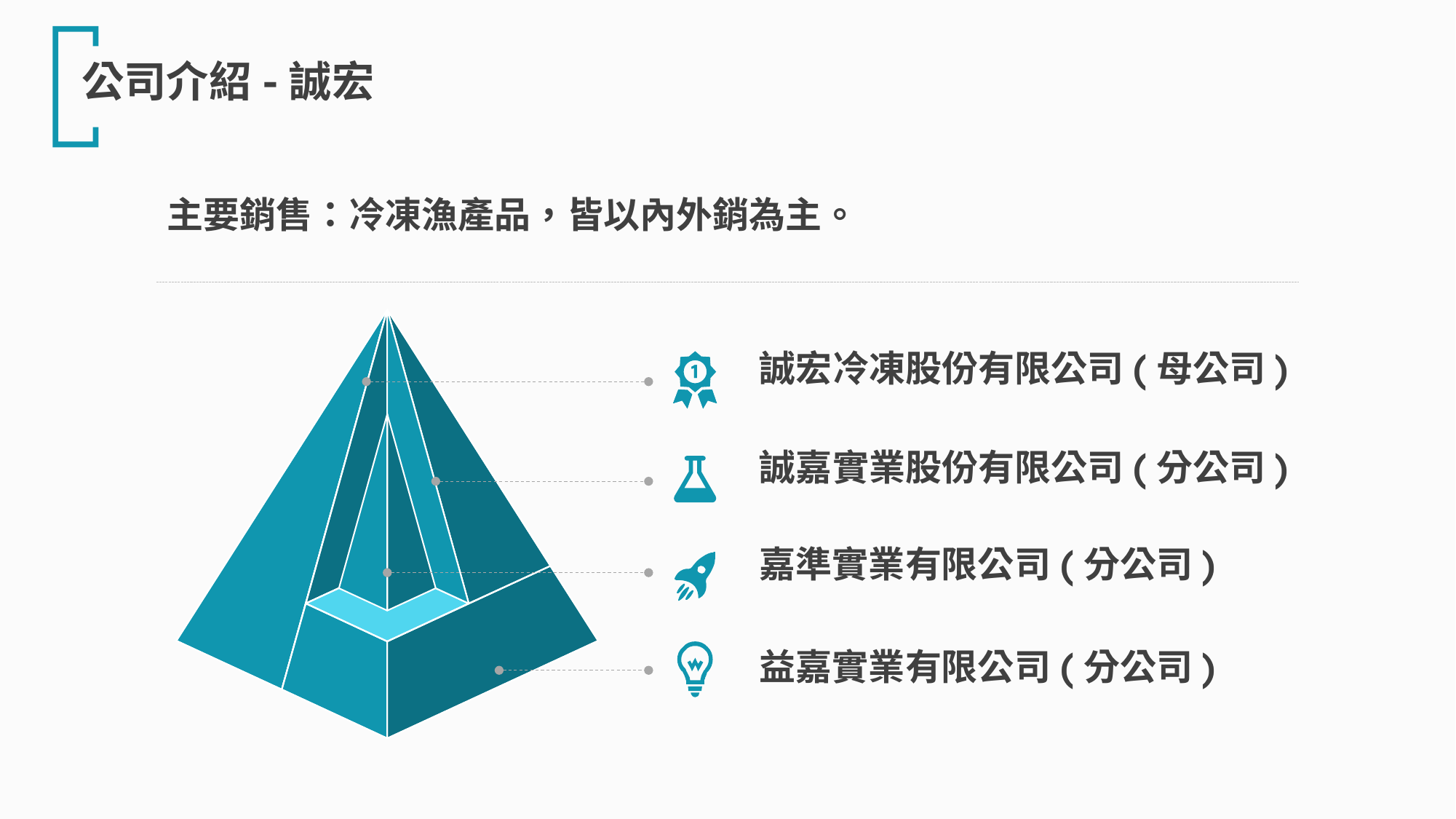

公司介紹-誠宏
主要銷售：冷凍漁產品，皆以內外銷為主。

誠宏冷凍股份有限公司(母公司)

誠嘉實業股份有限公司(分公司)

嘉準實業有限公司(分公司)

益嘉實業有限公司(分公司)